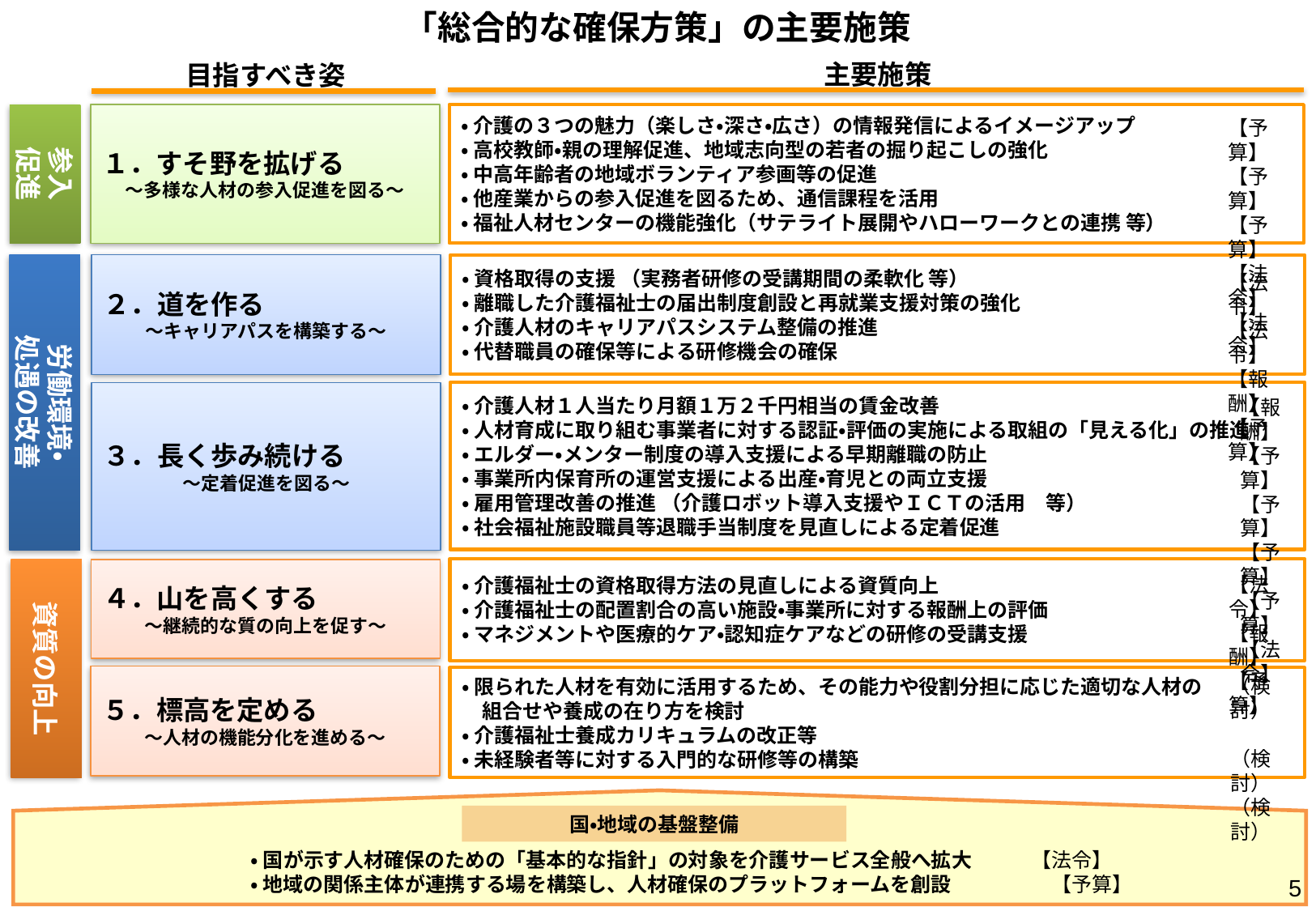

「総合的な確保方策」の主要施策
主要施策
目指すべき姿
１．すそ野を拡げる
～多様な人材の参入促進を図る～
・ 介護の３つの魅力（楽しさ・深さ・広さ）の情報発信によるイメージアップ
・ 高校教師・親の理解促進、地域志向型の若者の掘り起こしの強化
・ 中高年齢者の地域ボランティア参画等の促進
・ 他産業からの参入促進を図るため、通信課程を活用
・ 福祉人材センターの機能強化（サテライト展開やハローワークとの連携 等）
参入
促進
【予算】
【予算】
【予算】
【法令】
【法令】

・ 資格取得の支援 （実務者研修の受講期間の柔軟化 等）
・ 離職した介護福祉士の届出制度創設と再就業支援対策の強化
・ 介護人材のキャリアパスシステム整備の推進
・ 代替職員の確保等による研修機会の確保
労働環境・
処遇の改善
２．道を作る
～キャリアパスを構築する～
【法令】
【法令】
【報酬】
【予算】
・ 介護人材１人当たり月額１万２千円相当の賃金改善
・ 人材育成に取り組む事業者に対する認証・評価の実施による取組の「見える化」の推進
・ エルダー・メンター制度の導入支援による早期離職の防止
・ 事業所内保育所の運営支援による出産・育児との両立支援
・ 雇用管理改善の推進 （介護ロボット導入支援やＩＣＴの活用　等）
・ 社会福祉施設職員等退職手当制度を見直しによる定着促進
３．長く歩み続ける
～定着促進を図る～
【報酬】
【予算】
【予算】
【予算】
【予算】
【法令】
・ 介護福祉士の資格取得方法の見直しによる資質向上
・ 介護福祉士の配置割合の高い施設・事業所に対する報酬上の評価
・ マネジメントや医療的ケア・認知症ケアなどの研修の受講支援
資質の向上
４．山を高くする
～継続的な質の向上を促す～
【法令】
【報酬】
【予算】
５．標高を定める
～人材の機能分化を進める～
・ 限られた人材を有効に活用するため、その能力や役割分担に応じた適切な人材の
　組合せや養成の在り方を検討
・ 介護福祉士養成カリキュラムの改正等
・ 未経験者等に対する入門的な研修等の構築
（検討）

（検討）
（検討）

・ 国が示す人材確保のための「基本的な指針」の対象を介護サービス全般へ拡大	【法令】
・ 地域の関係主体が連携する場を構築し、人材確保のプラットフォームを創設	　【予算】
国・地域の基盤整備
5